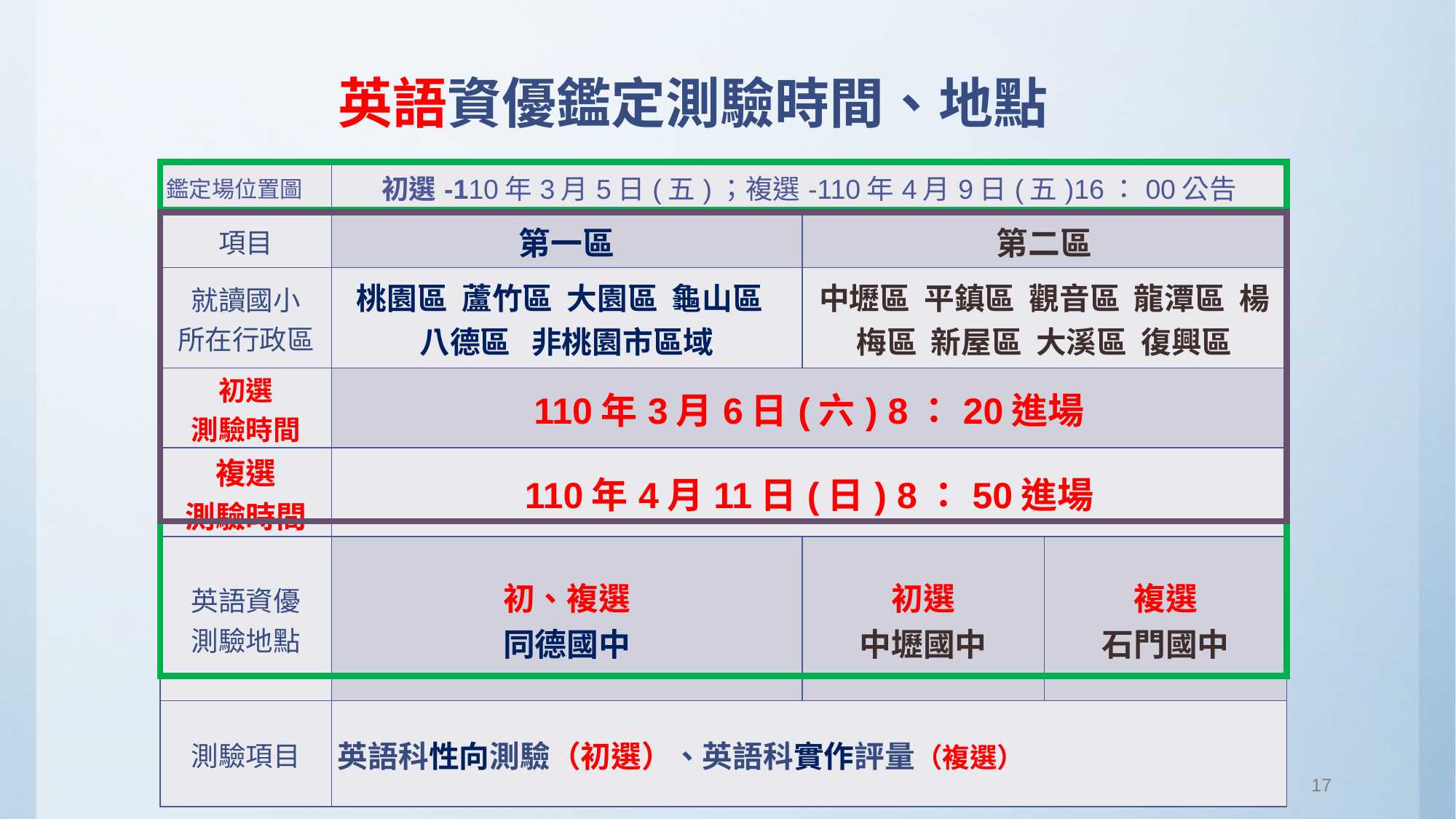

# 英語資優鑑定測驗時間、地點
| 鑑定場位置圖 | 初選-110年3月5日(五)；複選-110年4月9日(五)16：00公告 |  |  |
| --- | --- | --- | --- |
| 項目 | 第一區 | 第二區 |  |
| 就讀國小 所在行政區 | 桃園區 蘆竹區 大園區 龜山區 八德區 非桃園市區域 | 中壢區 平鎮區 觀音區 龍潭區 楊梅區 新屋區 大溪區 復興區 |  |
| 初選 測驗時間 | 110年3月6日(六) 8：20進場 |  |  |
| 複選 測驗時間 | 110年4月11日(日) 8：50進場 |  |  |
| 英語資優 測驗地點 | 初、複選 同德國中 | 初選 中壢國中 | 複選 石門國中 |
| 測驗項目 | 英語科性向測驗（初選）、英語科實作評量（複選） |  |  |

17